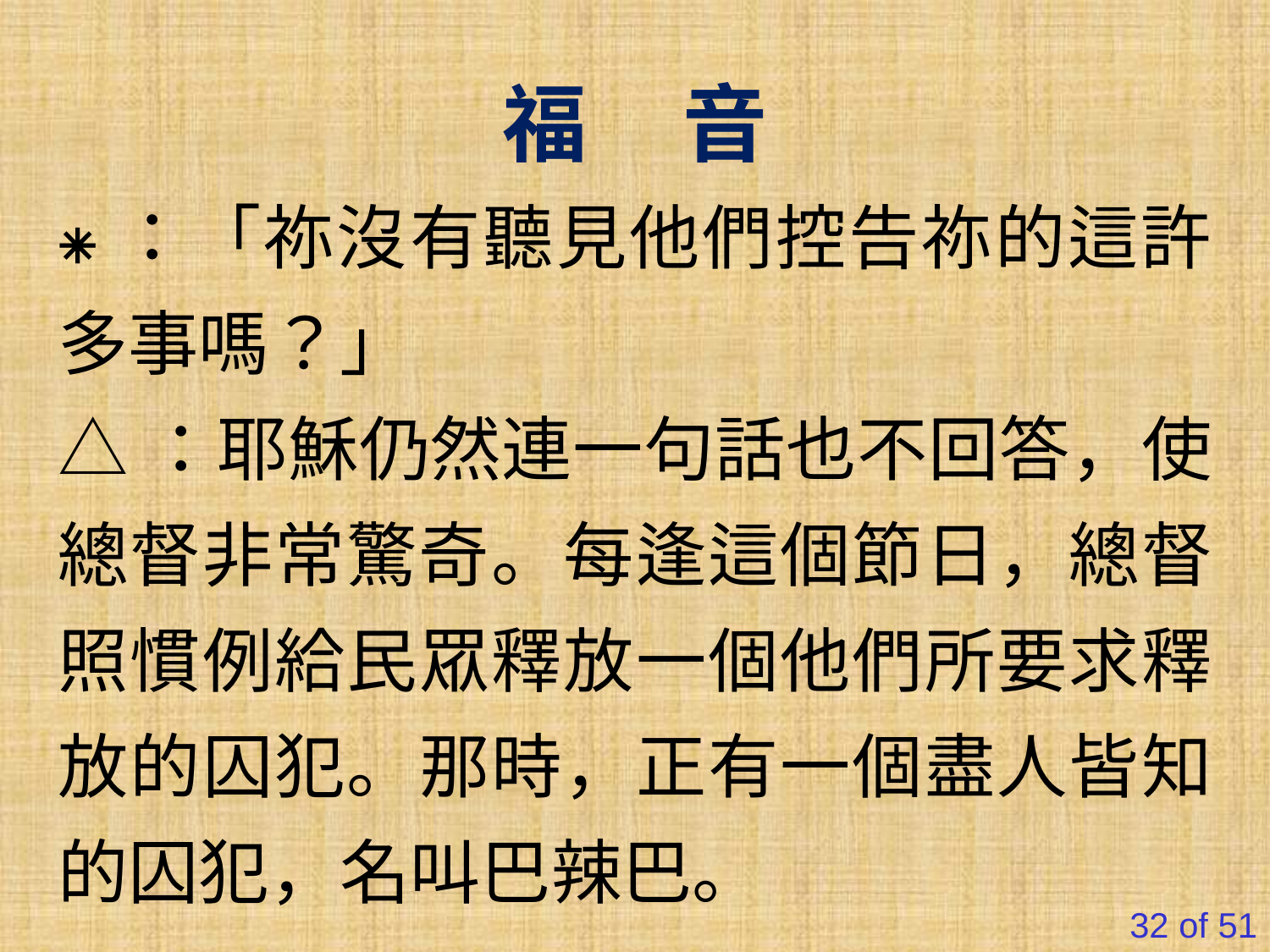

福     音
⁕：「祢沒有聽見他們控告祢的這許多事嗎？」
△：耶穌仍然連一句話也不回答，使總督非常驚奇。每逢這個節日，總督照慣例給民眾釋放一個他們所要求釋放的囚犯。那時，正有一個盡人皆知的囚犯，名叫巴辣巴。
32 of 51